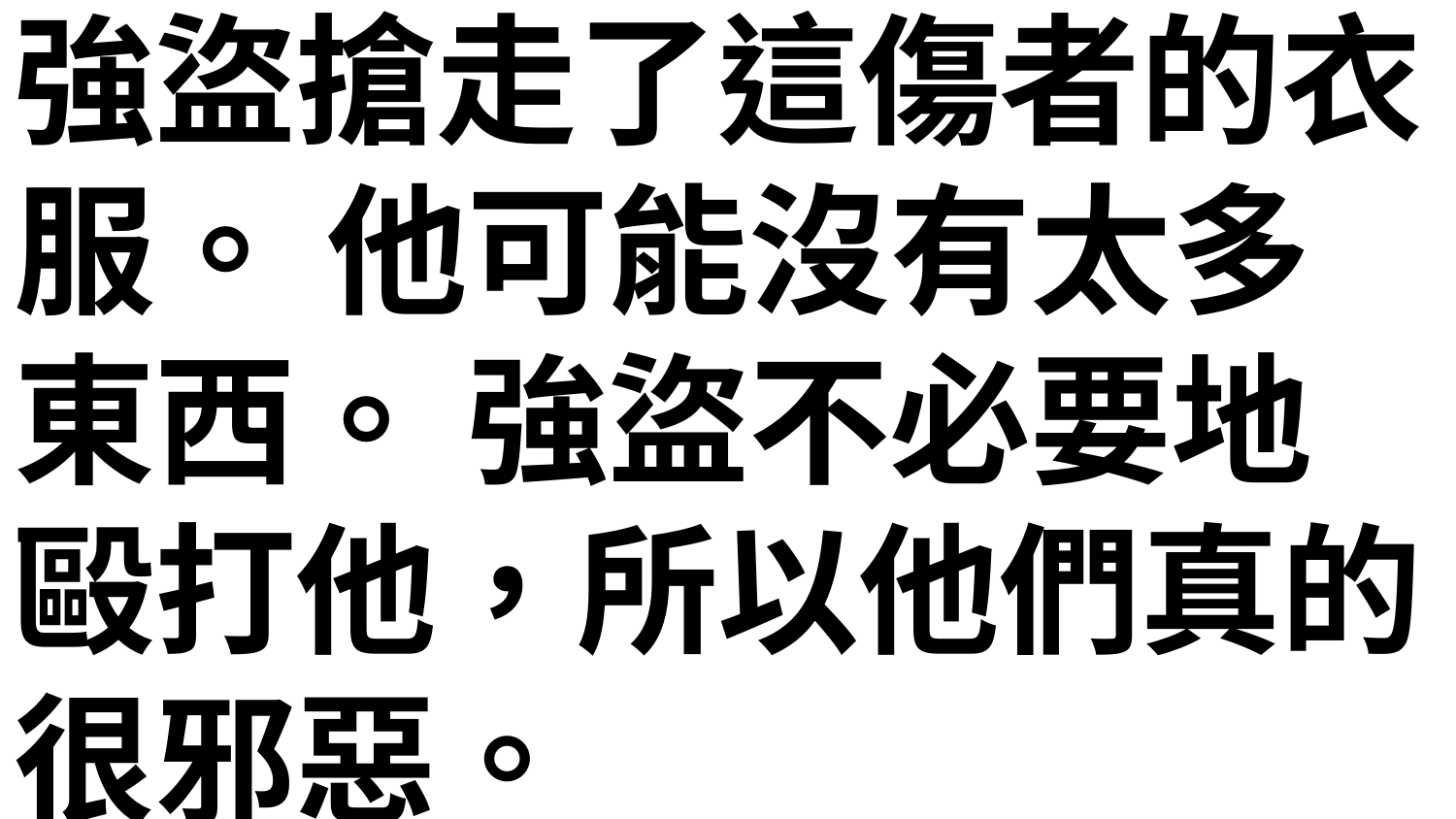

強盜搶走了這傷者的衣服。 他可能沒有太多東西。 強盜不必要地毆打他，所以他們真的很邪惡。